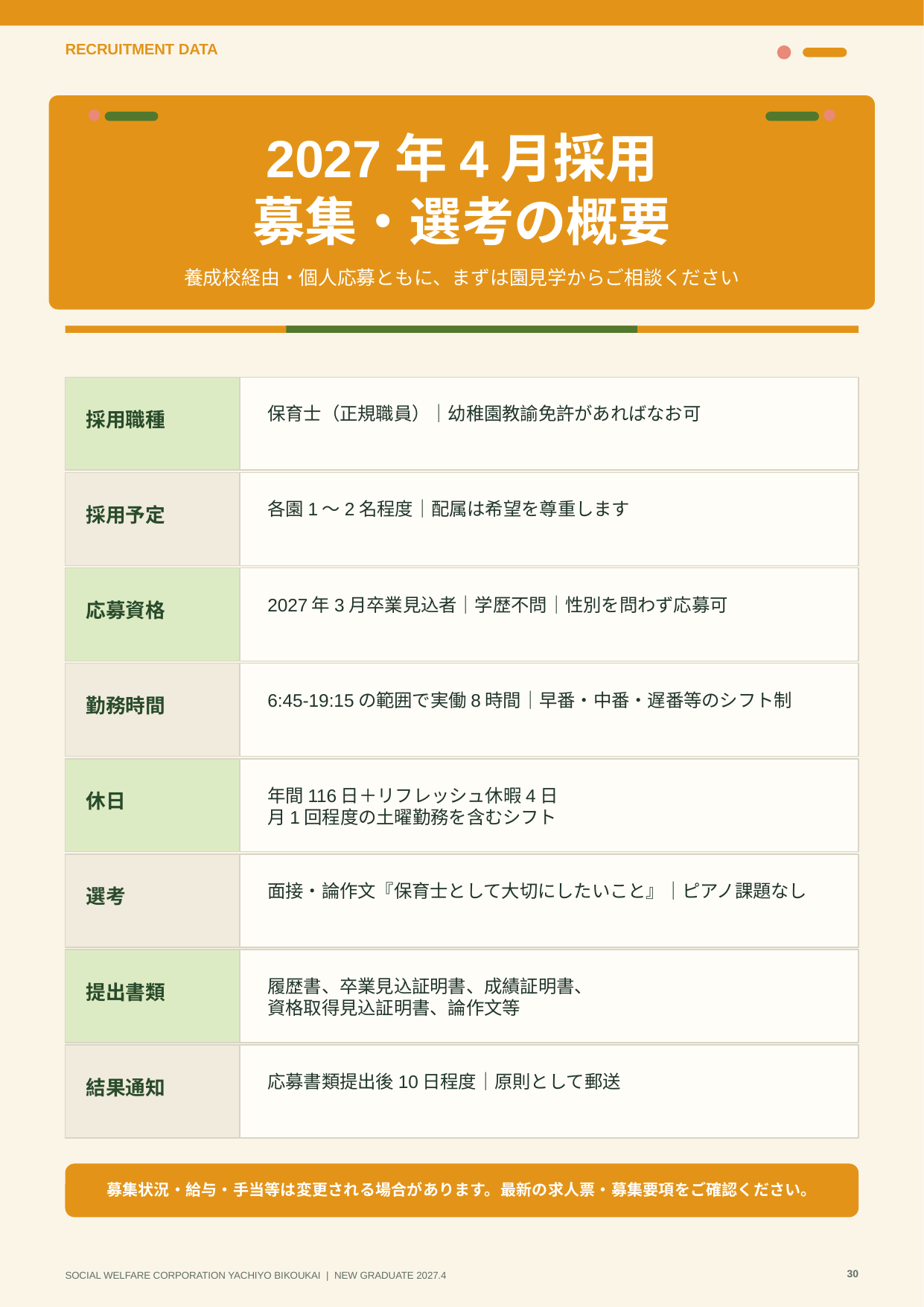

RECRUITMENT DATA

2027年4月採用
募集・選考の概要
養成校経由・個人応募ともに、まずは園見学からご相談ください

保育士（正規職員）｜幼稚園教諭免許があればなお可
採用職種

各園1～2名程度｜配属は希望を尊重します
採用予定

2027年3月卒業見込者｜学歴不問｜性別を問わず応募可
応募資格

6:45-19:15の範囲で実働8時間｜早番・中番・遅番等のシフト制
勤務時間

年間116日＋リフレッシュ休暇4日
月1回程度の土曜勤務を含むシフト
休日

面接・論作文『保育士として大切にしたいこと』｜ピアノ課題なし
選考

履歴書、卒業見込証明書、成績証明書、
資格取得見込証明書、論作文等
提出書類

応募書類提出後10日程度｜原則として郵送
結果通知

募集状況・給与・手当等は変更される場合があります。最新の求人票・募集要項をご確認ください。
30
SOCIAL WELFARE CORPORATION YACHIYO BIKOUKAI  |  NEW GRADUATE 2027.4